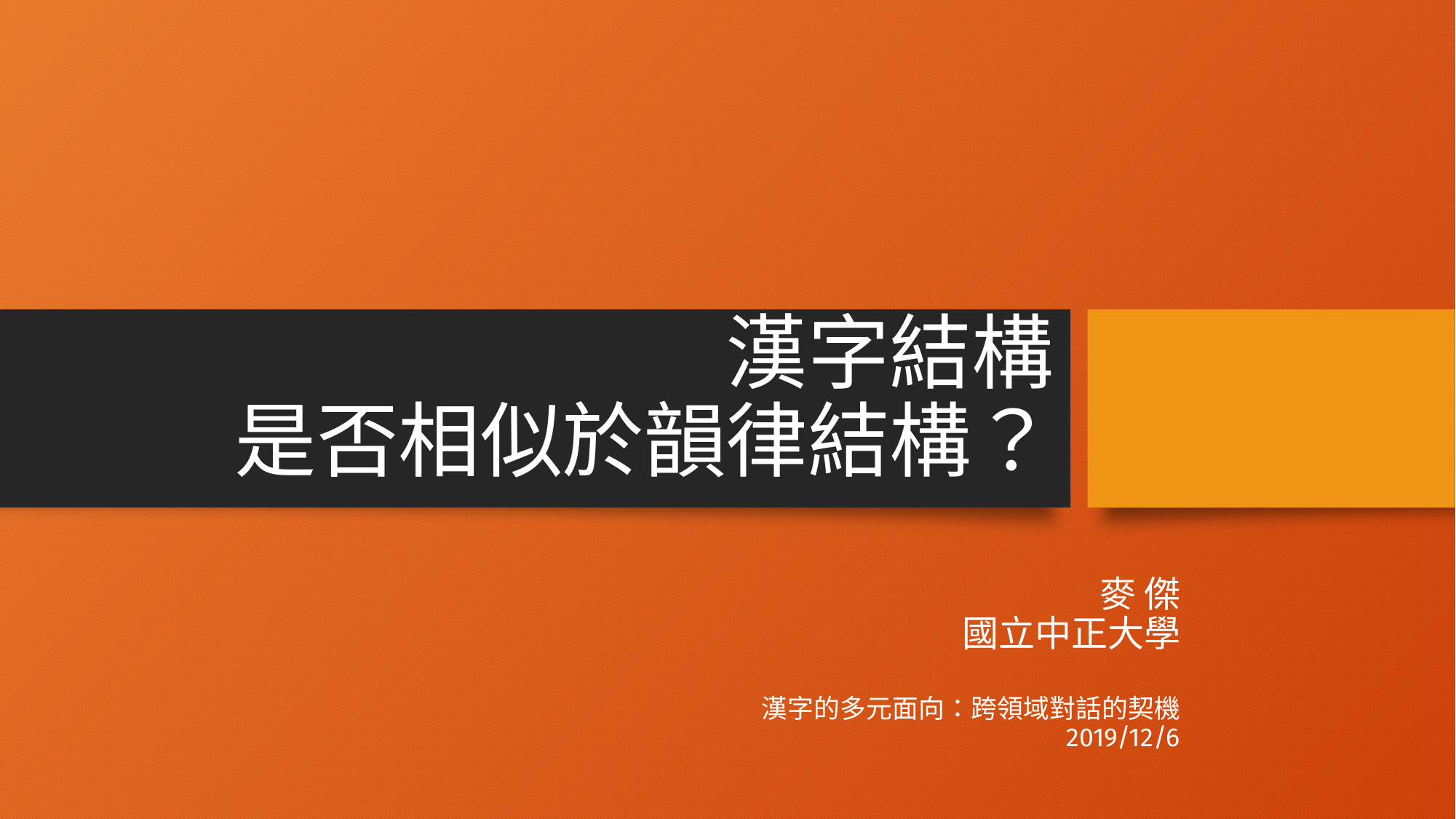

# 漢字結構 是否相似於韻律結構？
麥 傑
國立中正大學
漢字的多元面向：跨領域對話的契機
2019/12/6